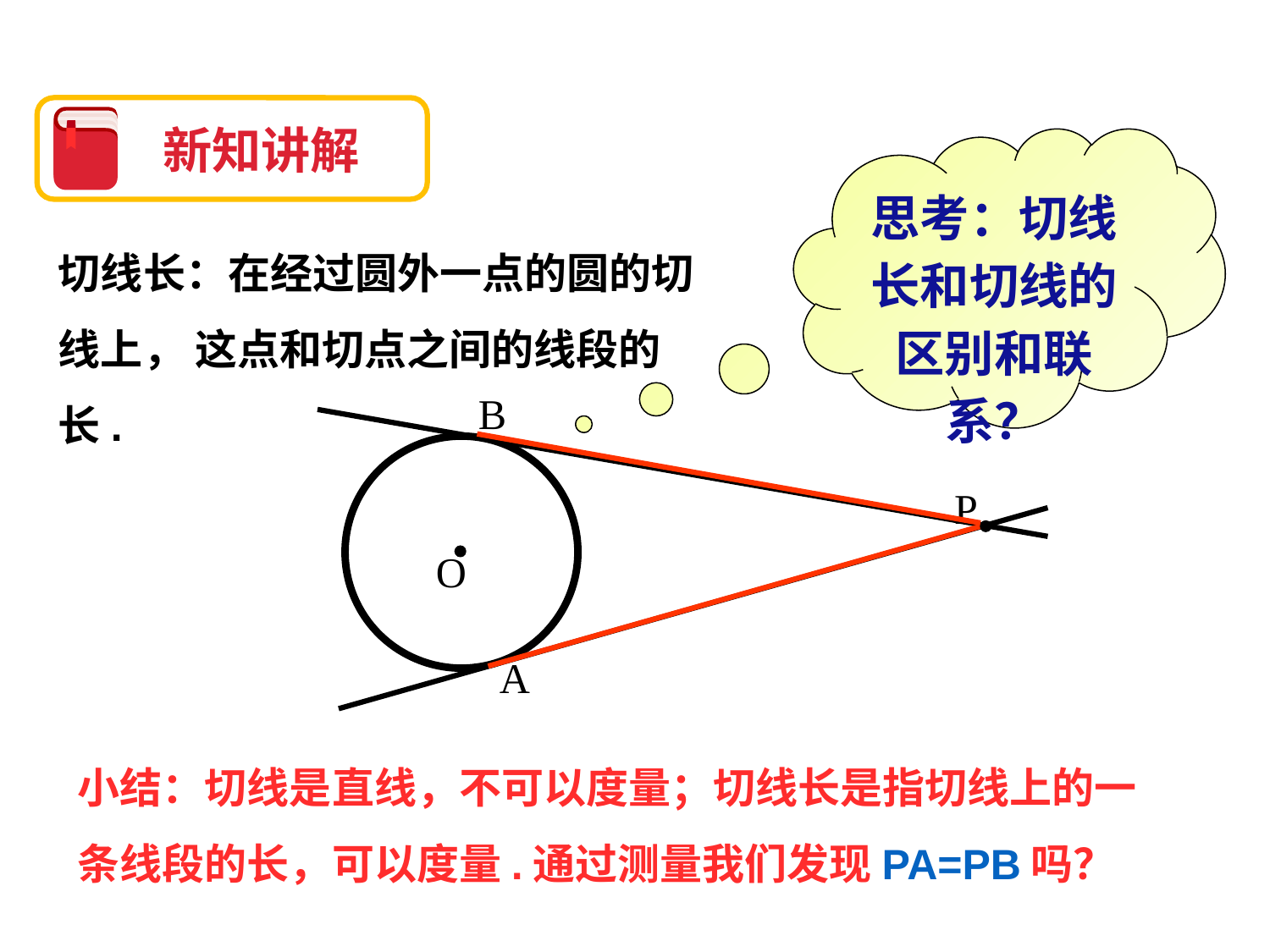

新知讲解
思考：切线长和切线的区别和联系？
切线长：在经过圆外一点的圆的切线上， 这点和切点之间的线段的长.
B

P

O

A
小结：切线是直线，不可以度量；切线长是指切线上的一条线段的长，可以度量.通过测量我们发现PA=PB吗？